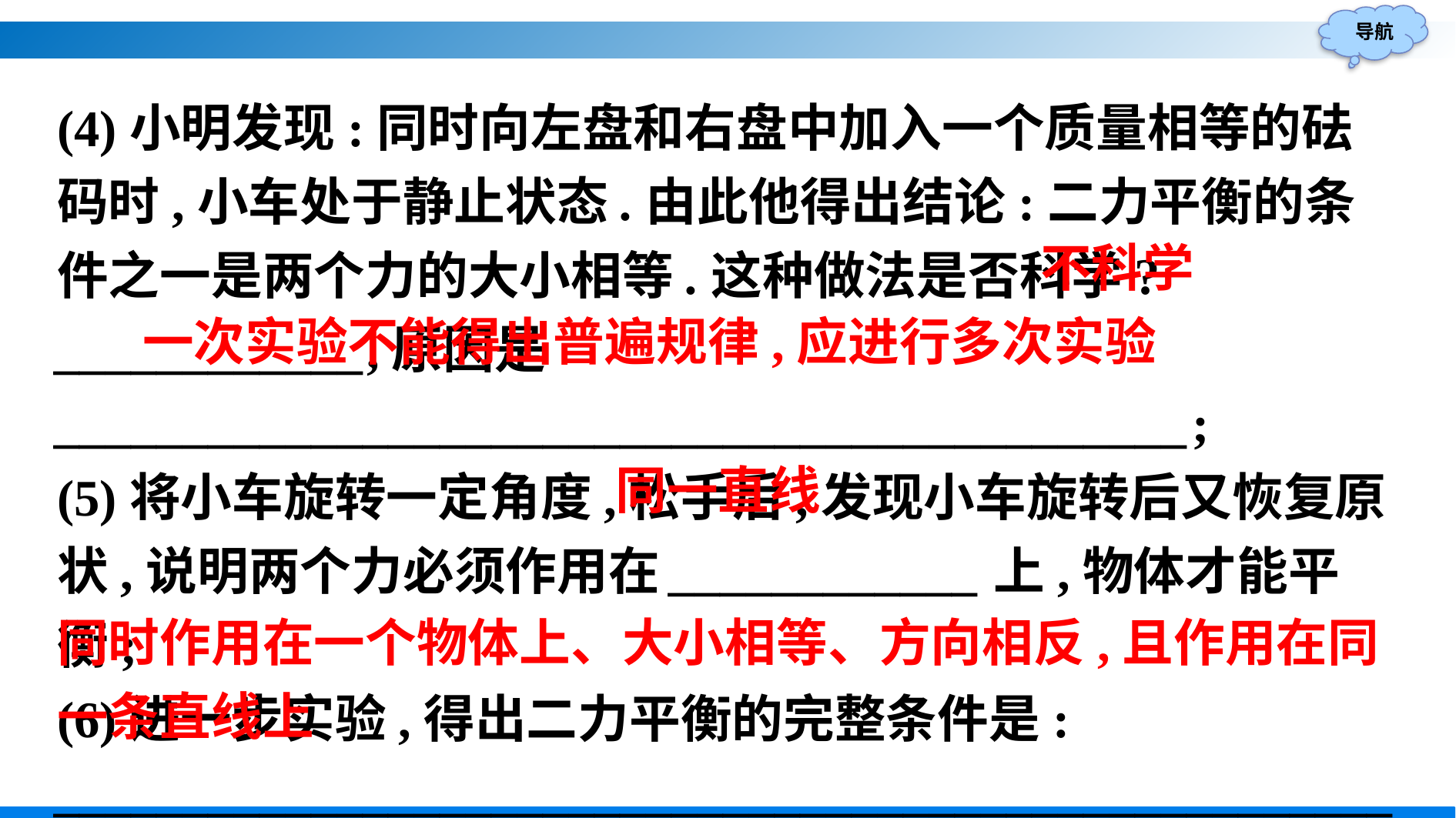

(4)小明发现:同时向左盘和右盘中加入一个质量相等的砝码时,小车处于静止状态.由此他得出结论:二力平衡的条件之一是两个力的大小相等.这种做法是否科学?____________,原因是____________________________________________;
(5)将小车旋转一定角度,松手后,发现小车旋转后又恢复原状,说明两个力必须作用在____________上,物体才能平衡;
(6)进一步实验,得出二力平衡的完整条件是:
______________________________________________________________________________;
不科学
一次实验不能得出普遍规律,应进行多次实验
同一直线
同时作用在一个物体上、大小相等、方向相反,且作用在同一条直线上